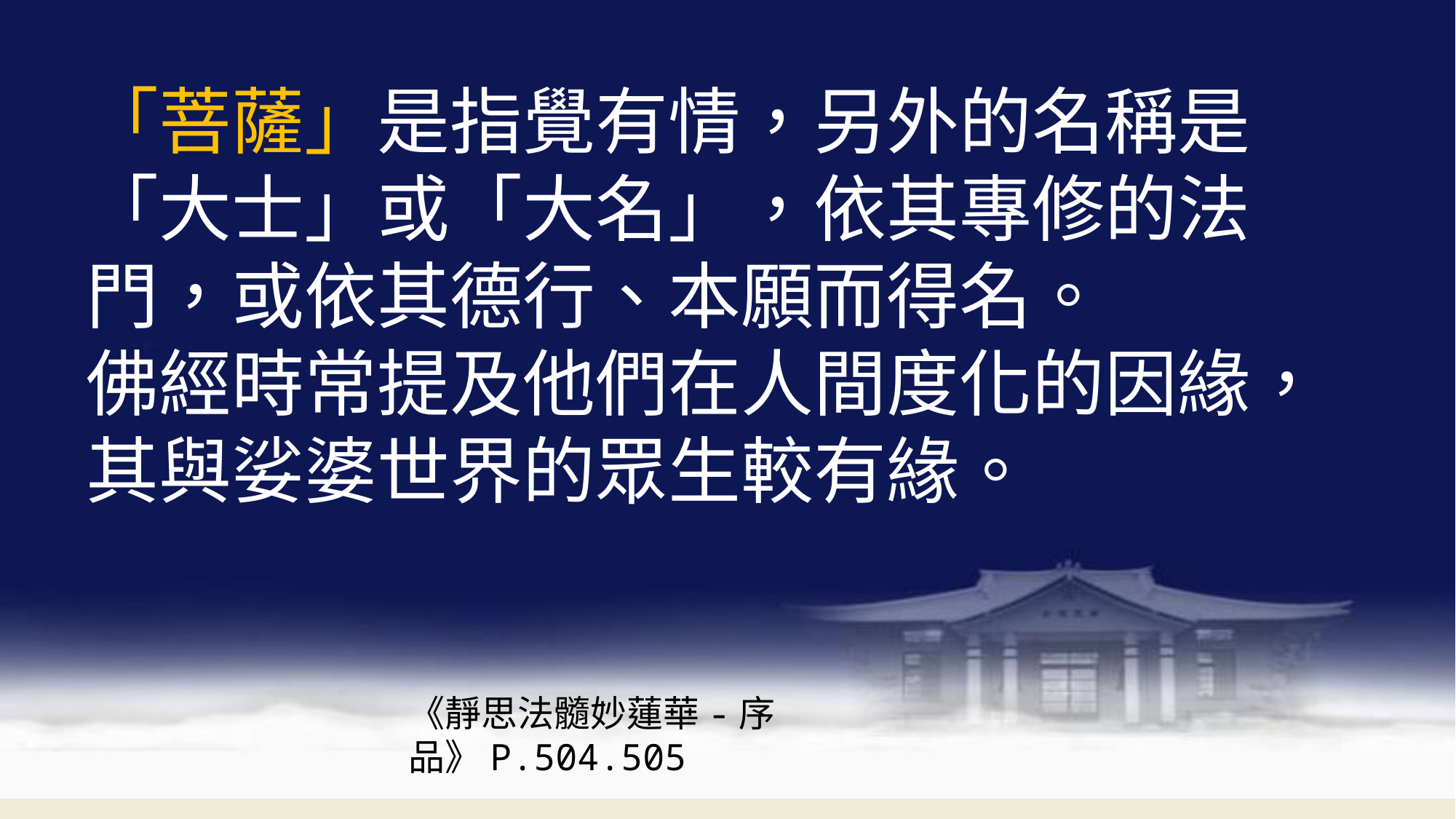

「菩薩」是指覺有情，另外的名稱是「大士」或「大名」，依其專修的法門，或依其德行、本願而得名。
佛經時常提及他們在人間度化的因緣，其與娑婆世界的眾生較有緣。
《靜思法髓妙蓮華-序品》P.504.505